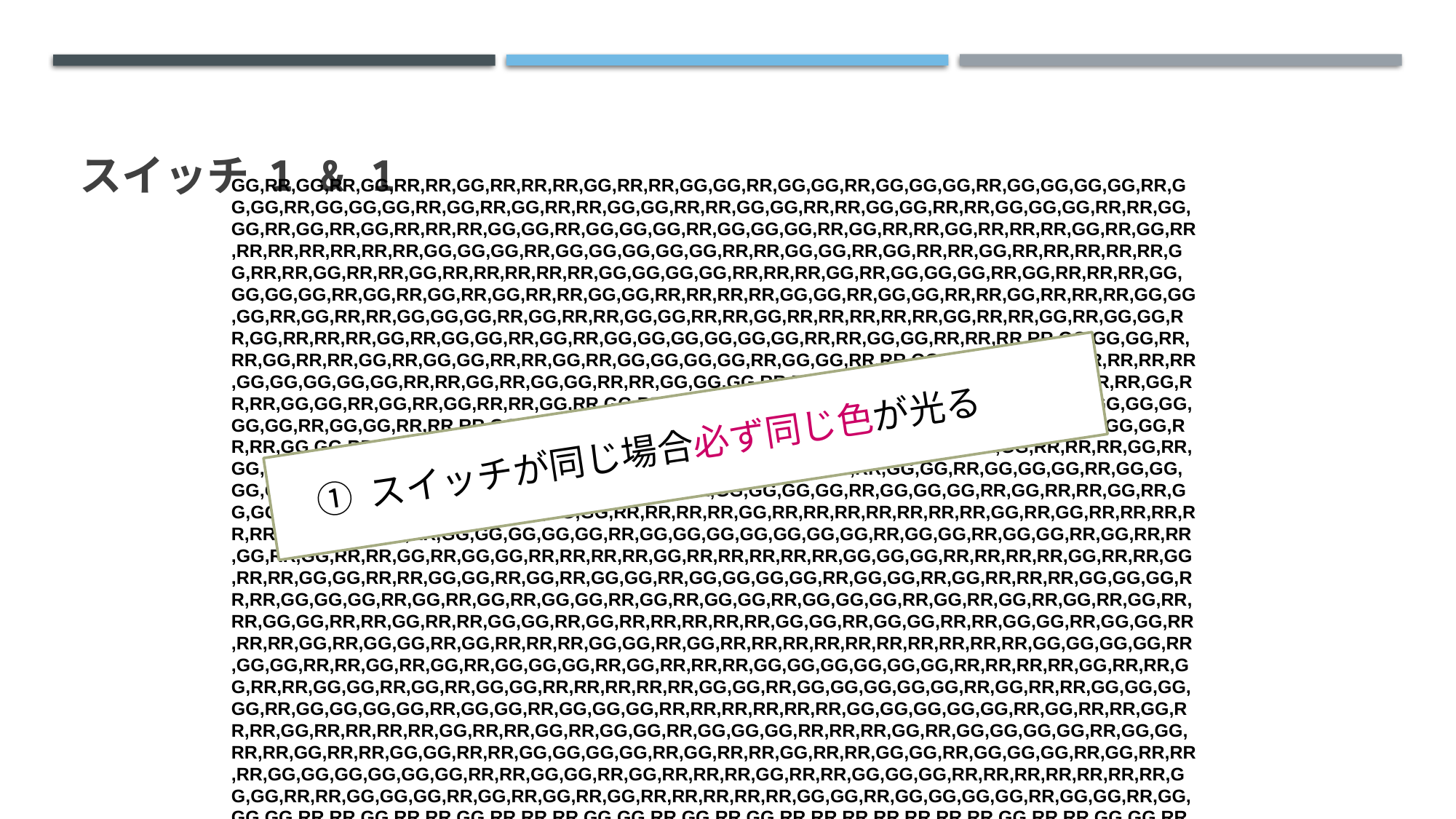

# スイッチ 1 & 1
GG,RR,GG,RR,GG,RR,RR,GG,RR,RR,RR,GG,RR,RR,GG,GG,RR,GG,GG,RR,GG,GG,GG,RR,GG,GG,GG,GG,RR,GG,GG,RR,GG,GG,GG,RR,GG,RR,GG,RR,RR,GG,GG,RR,RR,GG,GG,RR,RR,GG,GG,RR,RR,GG,GG,GG,RR,RR,GG,GG,RR,GG,RR,GG,RR,RR,RR,GG,GG,RR,GG,GG,GG,RR,GG,GG,GG,RR,GG,RR,RR,GG,RR,RR,RR,GG,RR,GG,RR,RR,RR,RR,RR,RR,RR,GG,GG,GG,RR,GG,GG,GG,GG,GG,RR,RR,GG,GG,RR,GG,RR,RR,GG,RR,RR,RR,RR,RR,GG,RR,RR,GG,RR,RR,GG,RR,RR,RR,RR,RR,GG,GG,GG,GG,RR,RR,RR,GG,RR,GG,GG,GG,RR,GG,RR,RR,RR,GG,GG,GG,GG,RR,GG,RR,GG,RR,GG,RR,RR,GG,GG,RR,RR,RR,RR,GG,GG,RR,GG,GG,RR,RR,GG,RR,RR,RR,GG,GG,GG,RR,GG,RR,RR,GG,GG,GG,RR,GG,RR,RR,GG,GG,RR,RR,GG,RR,RR,RR,RR,RR,GG,RR,RR,GG,RR,GG,GG,RR,GG,RR,RR,RR,GG,RR,GG,GG,RR,GG,RR,GG,GG,GG,GG,GG,GG,RR,RR,GG,GG,RR,RR,RR,RR,GG,GG,GG,RR,RR,GG,RR,RR,GG,RR,GG,GG,RR,RR,GG,RR,GG,GG,GG,GG,RR,GG,GG,RR,RR,GG,GG,GG,RR,GG,RR,RR,RR,RR,GG,GG,GG,GG,GG,RR,RR,GG,RR,GG,GG,RR,RR,GG,GG,GG,RR,RR,GG,GG,GG,RR,RR,GG,RR,GG,RR,RR,GG,RR,RR,GG,GG,RR,GG,RR,GG,RR,RR,GG,RR,GG,RR,RR,GG,GG,RR,RR,GG,GG,RR,GG,RR,GG,GG,GG,GG,GG,GG,GG,GG,RR,GG,GG,RR,RR,RR,GG,GG,GG,RR,RR,RR,GG,GG,GG,GG,RR,RR,RR,RR,GG,RR,RR,GG,GG,GG,GG,RR,RR,GG,GG,RR,RR,GG,GG,GG,GG,GG,GG,RR,GG,RR,GG,RR,GG,GG,RR,GG,GG,GG,RR,GG,RR,RR,RR,GG,RR,GG,GG,GG,GG,GG,GG,RR,RR,RR,GG,RR,GG,GG,GG,GG,RR,GG,GG,GG,RR,GG,GG,RR,GG,GG,GG,RR,GG,GG,GG,GG,RR,RR,RR,RR,RR,GG,GG,GG,GG,RR,GG,RR,RR,GG,GG,GG,GG,RR,GG,GG,GG,RR,GG,RR,RR,GG,RR,GG,GG,RR,GG,GG,GG,GG,RR,GG,GG,GG,GG,RR,RR,RR,RR,GG,RR,RR,RR,RR,RR,RR,RR,GG,RR,GG,RR,RR,RR,RR,RR,GG,RR,RR,GG,RR,GG,GG,GG,GG,GG,RR,GG,GG,GG,GG,GG,GG,GG,RR,GG,GG,RR,GG,GG,RR,GG,RR,RR,GG,RR,GG,RR,RR,GG,RR,GG,GG,RR,RR,RR,RR,GG,RR,RR,RR,RR,RR,GG,GG,GG,RR,RR,RR,RR,GG,RR,RR,GG,RR,RR,GG,GG,RR,RR,GG,GG,RR,GG,RR,GG,GG,RR,GG,GG,GG,GG,RR,GG,GG,RR,GG,RR,RR,RR,GG,GG,GG,RR,RR,GG,GG,GG,RR,GG,RR,GG,RR,GG,GG,RR,GG,RR,GG,GG,RR,GG,GG,GG,RR,GG,RR,GG,RR,GG,RR,GG,RR,RR,GG,GG,RR,RR,GG,RR,RR,GG,GG,RR,GG,RR,RR,RR,RR,RR,GG,GG,RR,GG,GG,RR,RR,GG,GG,RR,GG,GG,RR,RR,RR,GG,RR,GG,GG,RR,GG,RR,RR,RR,GG,GG,RR,GG,RR,RR,RR,RR,RR,RR,RR,RR,RR,RR,GG,GG,GG,GG,RR,GG,GG,RR,RR,GG,RR,GG,RR,GG,GG,GG,RR,GG,RR,RR,RR,GG,GG,GG,GG,GG,GG,RR,RR,RR,RR,GG,RR,RR,GG,RR,RR,GG,GG,RR,GG,RR,GG,GG,RR,RR,RR,RR,RR,GG,GG,RR,GG,GG,GG,GG,GG,RR,GG,RR,RR,GG,GG,GG,GG,RR,GG,GG,GG,GG,RR,GG,GG,RR,GG,GG,GG,RR,RR,RR,RR,RR,RR,GG,GG,GG,GG,GG,RR,GG,RR,RR,GG,RR,RR,GG,RR,RR,RR,RR,GG,RR,RR,GG,RR,GG,GG,RR,GG,GG,GG,RR,RR,RR,GG,RR,GG,GG,GG,GG,RR,GG,GG,RR,RR,GG,RR,RR,GG,GG,RR,RR,GG,GG,GG,GG,RR,GG,RR,RR,GG,RR,RR,GG,GG,RR,GG,GG,GG,RR,GG,RR,RR,RR,GG,GG,GG,GG,GG,GG,RR,RR,GG,GG,RR,GG,RR,RR,RR,GG,RR,RR,GG,GG,GG,RR,RR,RR,RR,RR,RR,RR,GG,GG,RR,RR,GG,GG,GG,RR,GG,RR,GG,RR,GG,RR,RR,RR,RR,RR,GG,GG,RR,GG,GG,GG,GG,RR,GG,GG,RR,GG,GG,GG,RR,RR,GG,RR,RR,GG,RR,RR,RR,GG,GG,RR,GG,RR,GG,RR,RR,RR,RR,RR,RR,RR,GG,RR,RR,GG,GG,RR,GG,GG,RR,GG,RR,GG,RR,RR,GG,RR,RR,RR,GG,RR,RR,RR,GG,GG,RR,GG,GG,RR,RR,GG,RR,RR,GG,GG,RR,RR,RR,GG,GG,GG,RR,GG,RR,RR,RR,RR,GG,GG,RR,RR,RR,GG,GG,RR,RR,RR,GG,RR,GG,GG,RR,RR,RR,GG,RR,GG,GG,RR,RR,GG,RR,GG,GG,RR,RR,RR,GG,GG,GG,RR,GG,GG,GG,RR,RR,GG,RR,GG,GG,RR,RR,GG,GG,GG,GG,RR,RR,RR,RR,RR,GG,GG,GG,GG,RR,GG,RR,GG,GG,GG,RR,GG,GG,RR,RR,GG,RR

① スイッチが同じ場合必ず同じ色が光る